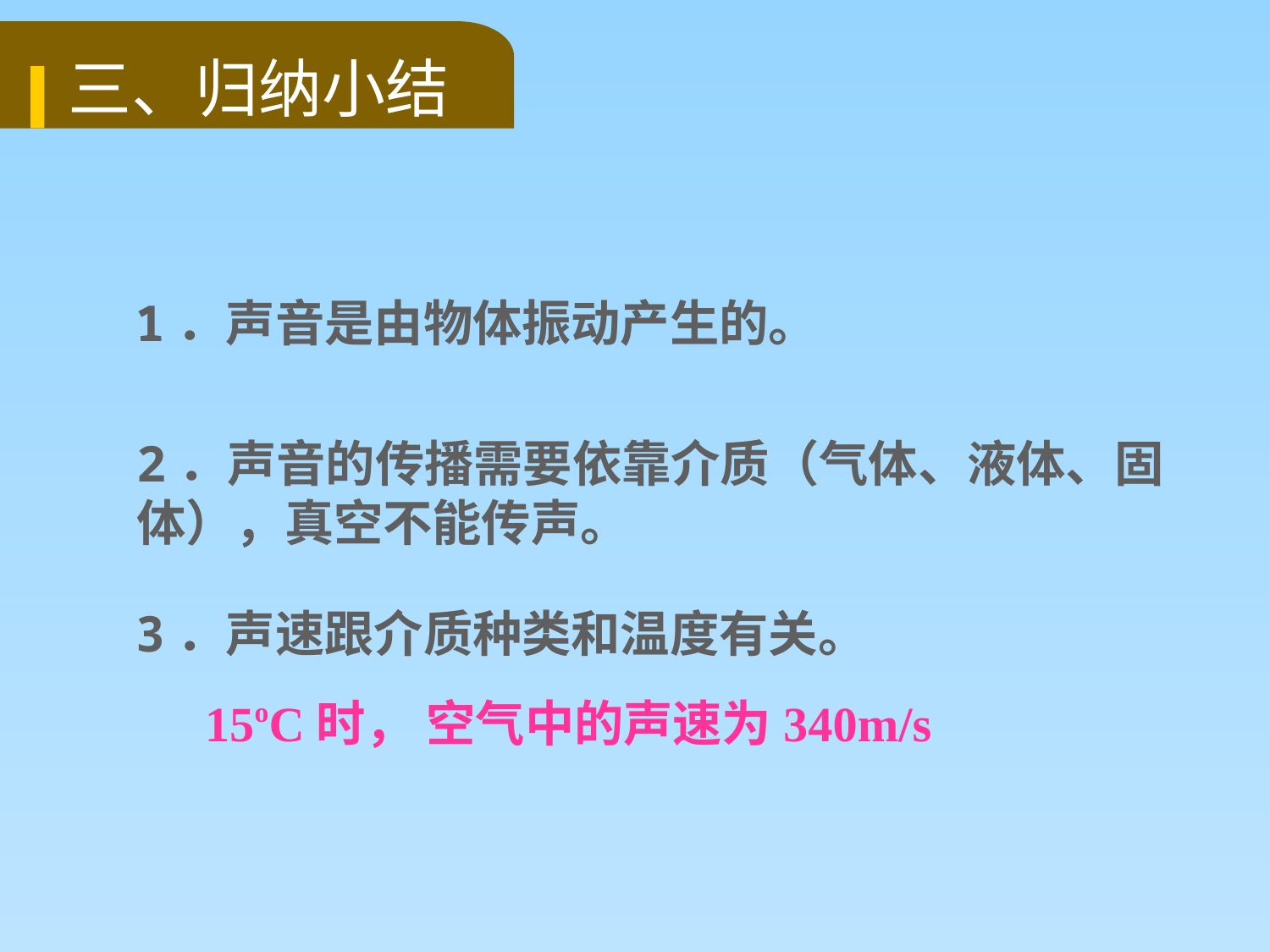

三、归纳小结

1．声音是由物体振动产生的。
2．声音的传播需要依靠介质（气体、液体、固体），真空不能传声。
3．声速跟介质种类和温度有关。
15oC时， 空气中的声速为340m/s